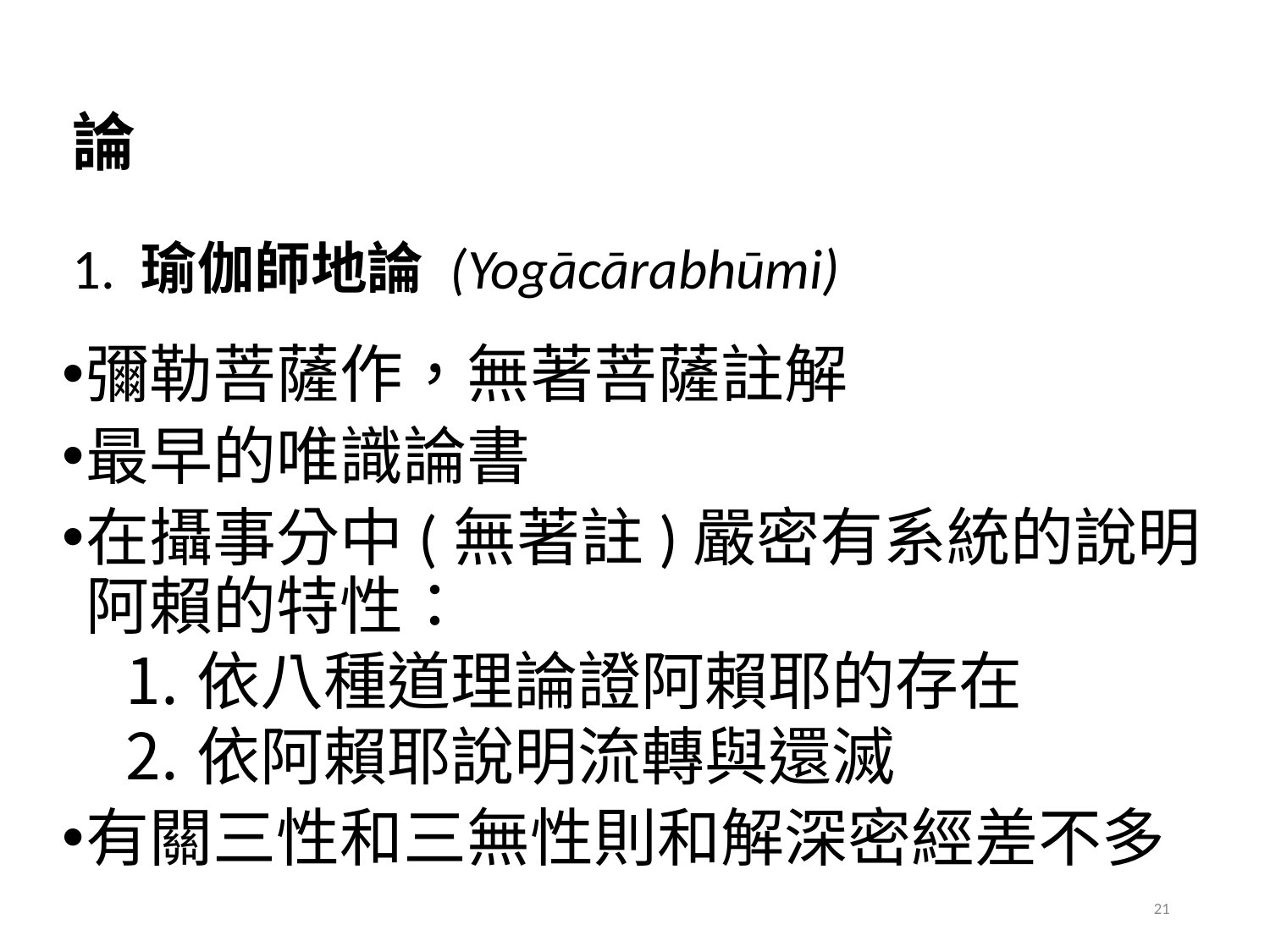

# 論 1. 瑜伽師地論 (Yogācārabhūmi)
彌勒菩薩作，無著菩薩註解
最早的唯識論書
在攝事分中(無著註)嚴密有系統的說明阿賴的特性：
依八種道理論證阿賴耶的存在
依阿賴耶說明流轉與還滅
有關三性和三無性則和解深密經差不多
21